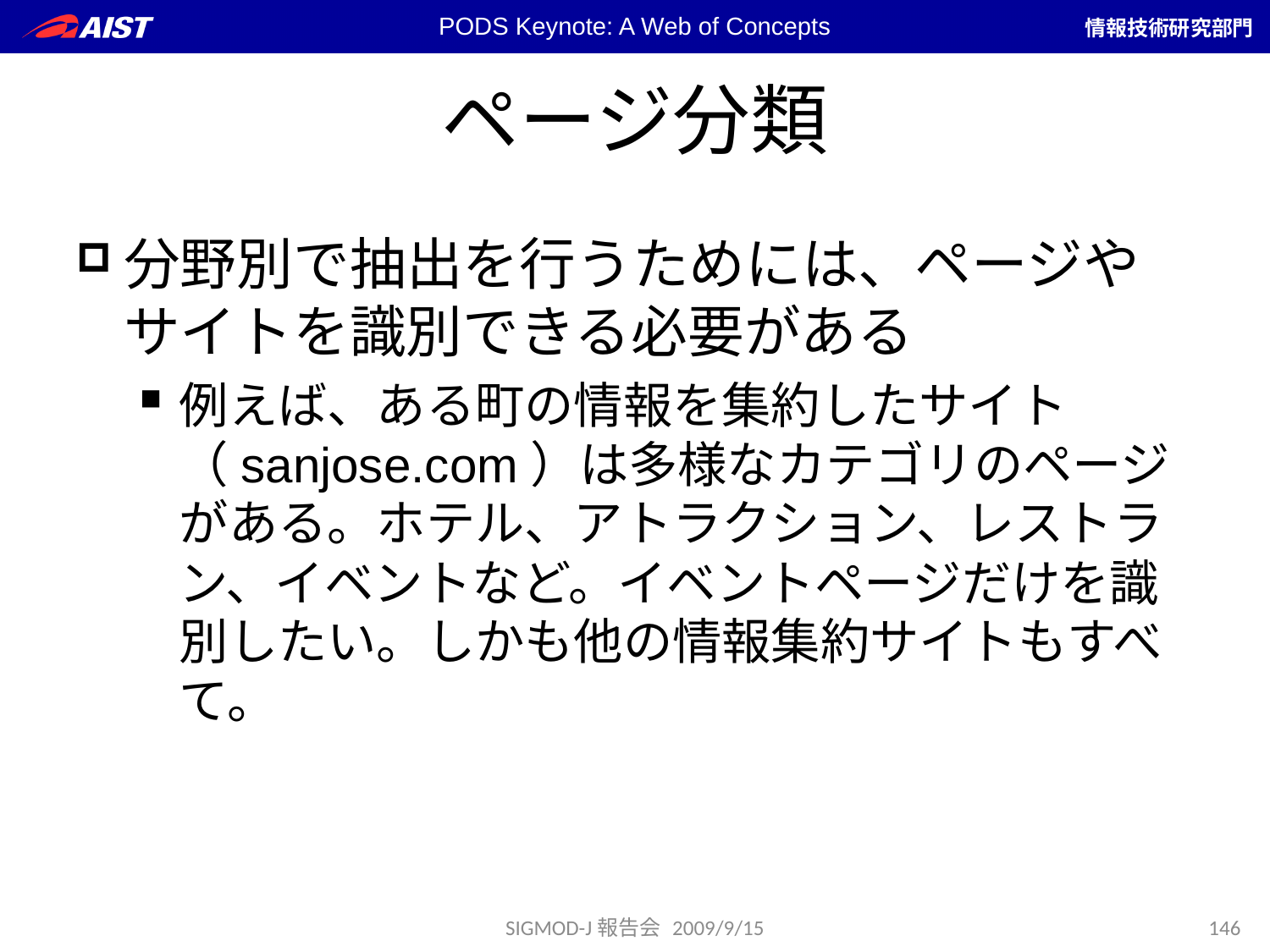

PODS Keynote: A Web of Concepts
# ページ分類
分野別で抽出を行うためには、ページやサイトを識別できる必要がある
例えば、ある町の情報を集約したサイト（sanjose.com）は多様なカテゴリのページがある。ホテル、アトラクション、レストラン、イベントなど。イベントページだけを識別したい。しかも他の情報集約サイトもすべて。

SIGMOD-J報告会 2009/9/15
146